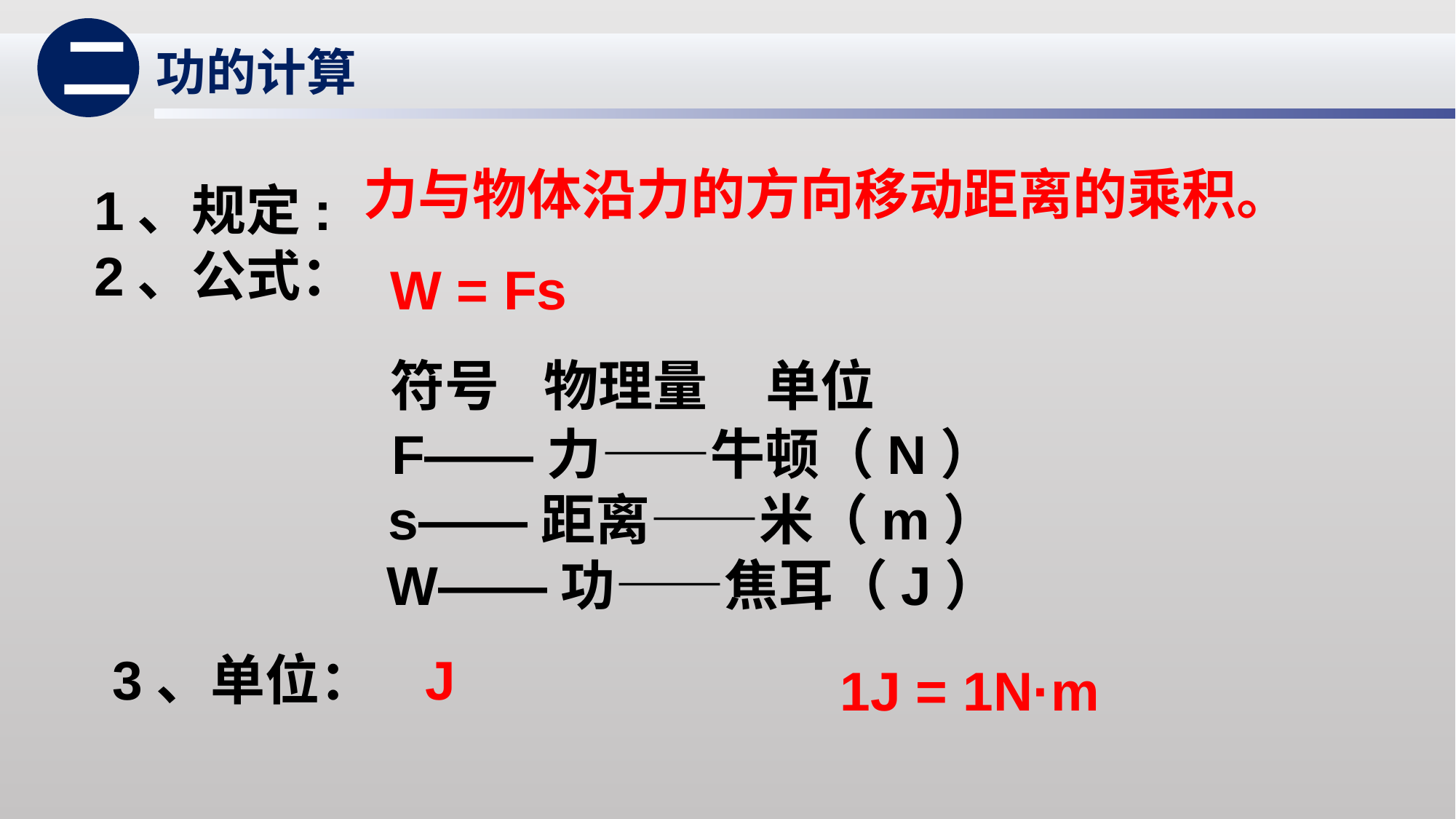

二

功的计算

力与物体沿力的方向移动距离的乘积。
1、规定:
2、公式：

W = Fs
物理量
符号
单位
  F——力——牛顿（N）
  s——距离——米（m）
  W——功——焦耳（J）
3、单位：
J
1J = 1N·m